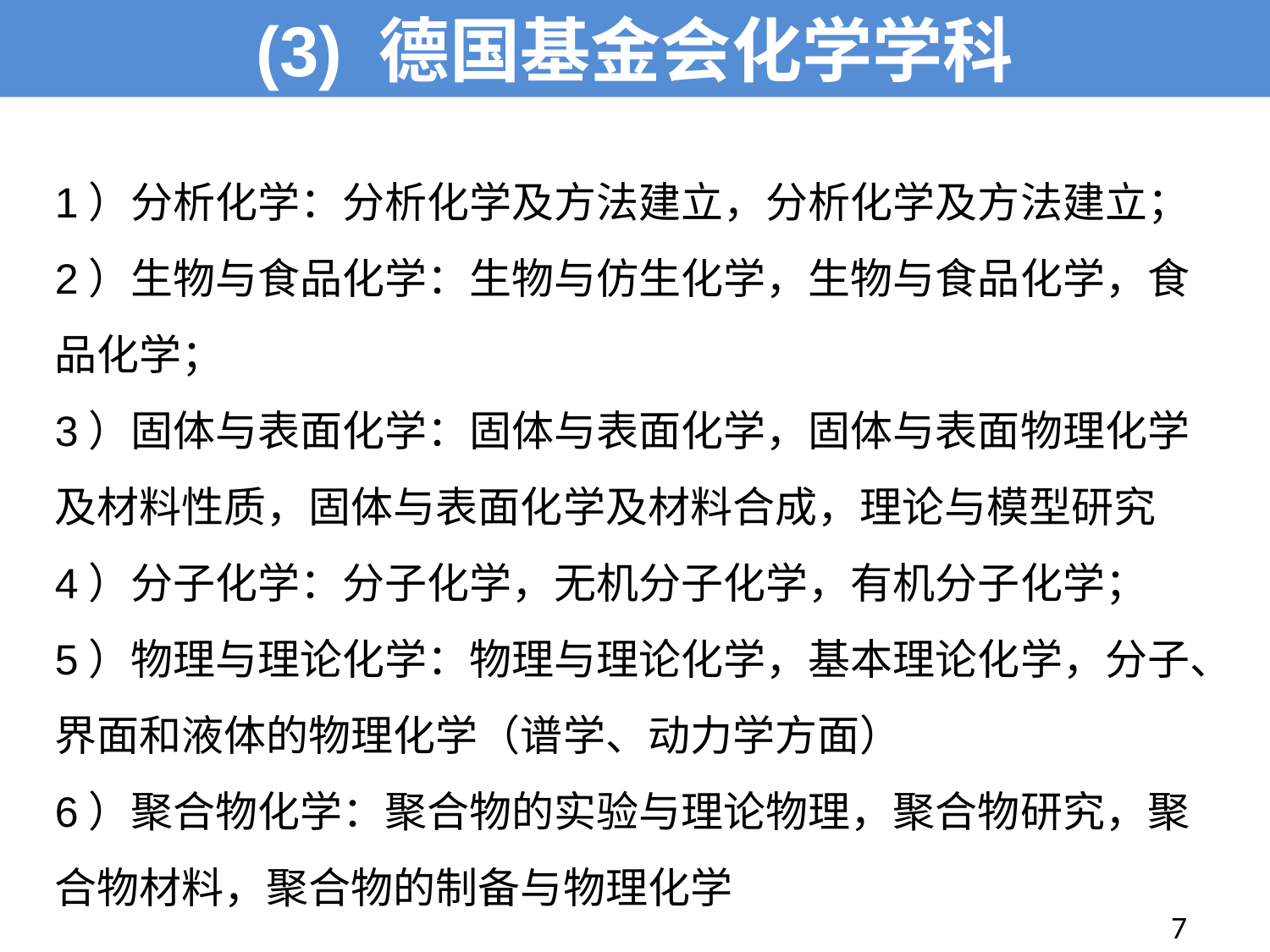

(3) 德国基金会化学学科
1）分析化学：分析化学及方法建立，分析化学及方法建立；
2）生物与食品化学：生物与仿生化学，生物与食品化学，食品化学；
3）固体与表面化学：固体与表面化学，固体与表面物理化学及材料性质，固体与表面化学及材料合成，理论与模型研究
4）分子化学：分子化学，无机分子化学，有机分子化学；
5）物理与理论化学：物理与理论化学，基本理论化学，分子、界面和液体的物理化学（谱学、动力学方面）
6）聚合物化学：聚合物的实验与理论物理，聚合物研究，聚合物材料，聚合物的制备与物理化学